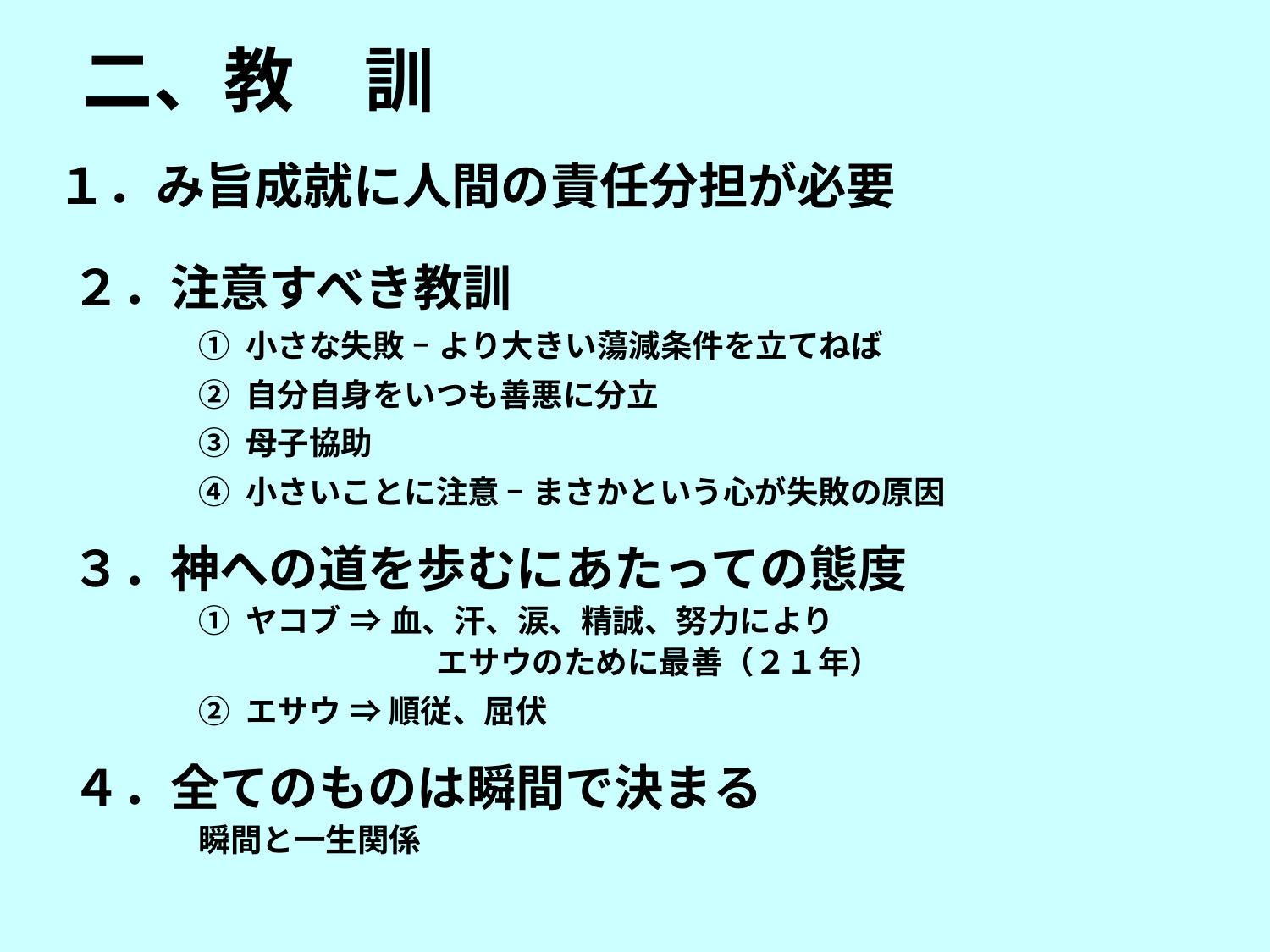

二、教　訓
１．み旨成就に人間の責任分担が必要
２．注意すべき教訓
① 小さな失敗 – より大きい蕩減条件を立てねば
② 自分自身をいつも善悪に分立
③ 母子協助
④ 小さいことに注意 – まさかという心が失敗の原因
３．神への道を歩むにあたっての態度
	① ヤコブ ⇒ 血、汗、涙、精誠、努力により
　　　　　　　　　           エサウのために最善（２１年）
	② エサウ ⇒ 順従、屈伏
４．全てのものは瞬間で決まる
	瞬間と一生関係